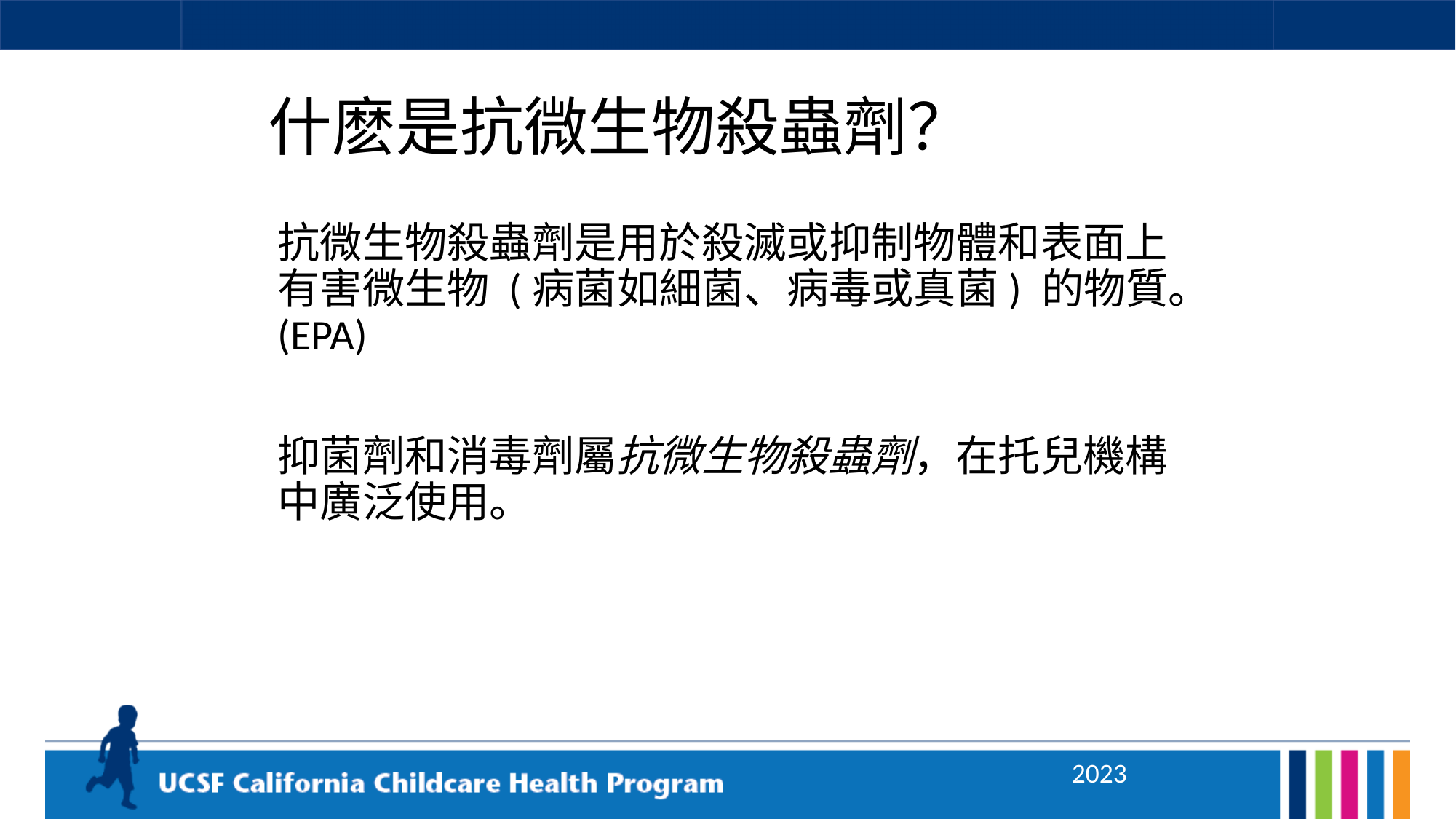

# 什麽是抗微生物殺蟲劑？
抗微生物殺蟲劑是用於殺滅或抑制物體和表面上有害微生物 (病菌如細菌、病毒或真菌) 的物質。(EPA)

抑菌劑和消毒劑屬抗微生物殺蟲劑，在托兒機構中廣泛使用。

2023